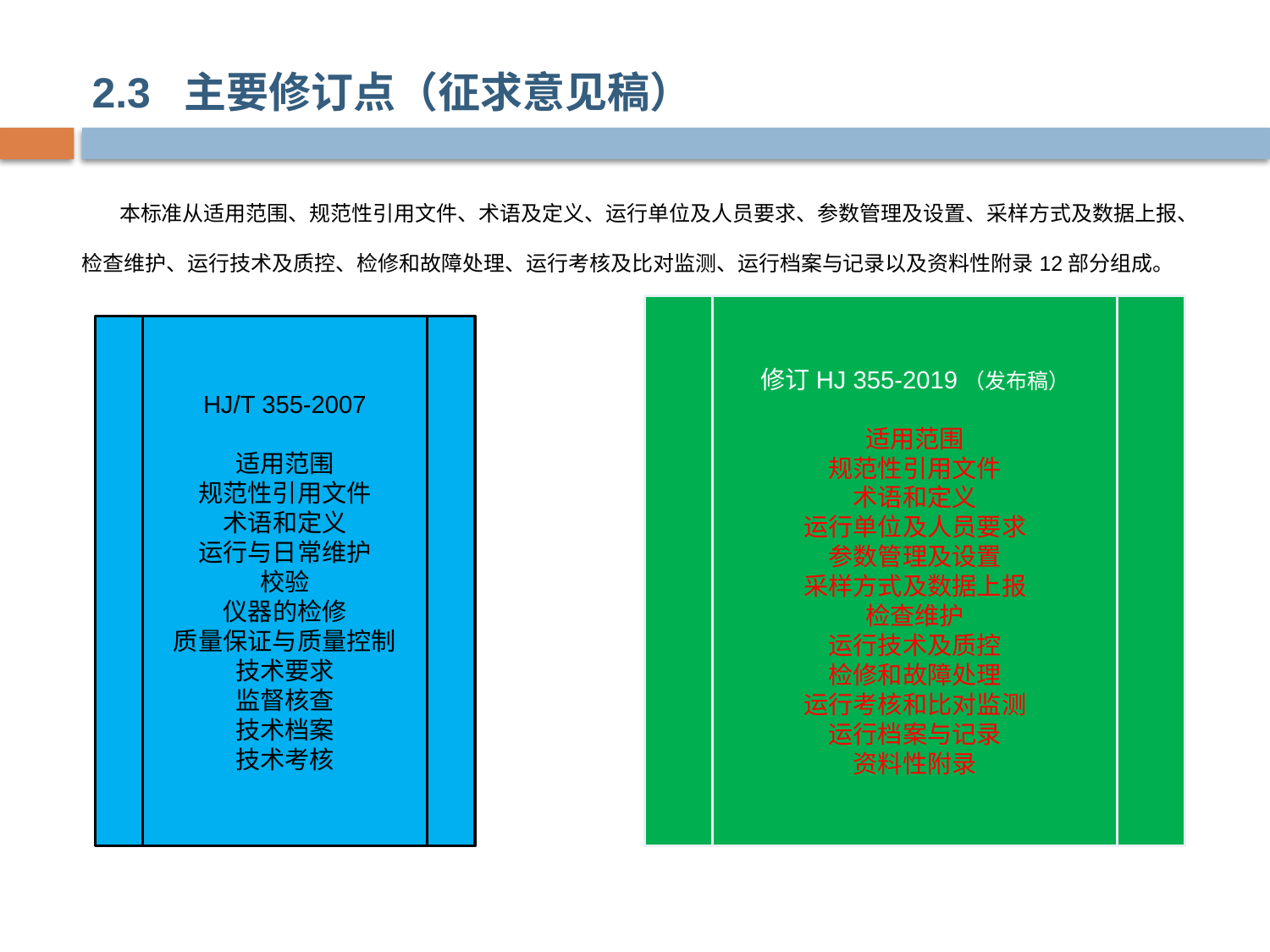

2.3  主要修订点（征求意见稿）
       本标准从适用范围、规范性引用文件、术语及定义、运行单位及人员要求、参数管理及设置、采样方式及数据上报、检查维护、运行技术及质控、检修和故障处理、运行考核及比对监测、运行档案与记录以及资料性附录12部分组成。
修订HJ 355-2019（发布稿）

适用范围
规范性引用文件
术语和定义
运行单位及人员要求
参数管理及设置
采样方式及数据上报
检查维护
运行技术及质控
检修和故障处理
运行考核和比对监测
运行档案与记录
资料性附录
HJ/T 355-2007

适用范围
规范性引用文件
术语和定义
运行与日常维护
校验
仪器的检修
质量保证与质量控制
技术要求
监督核查
技术档案
技术考核
10